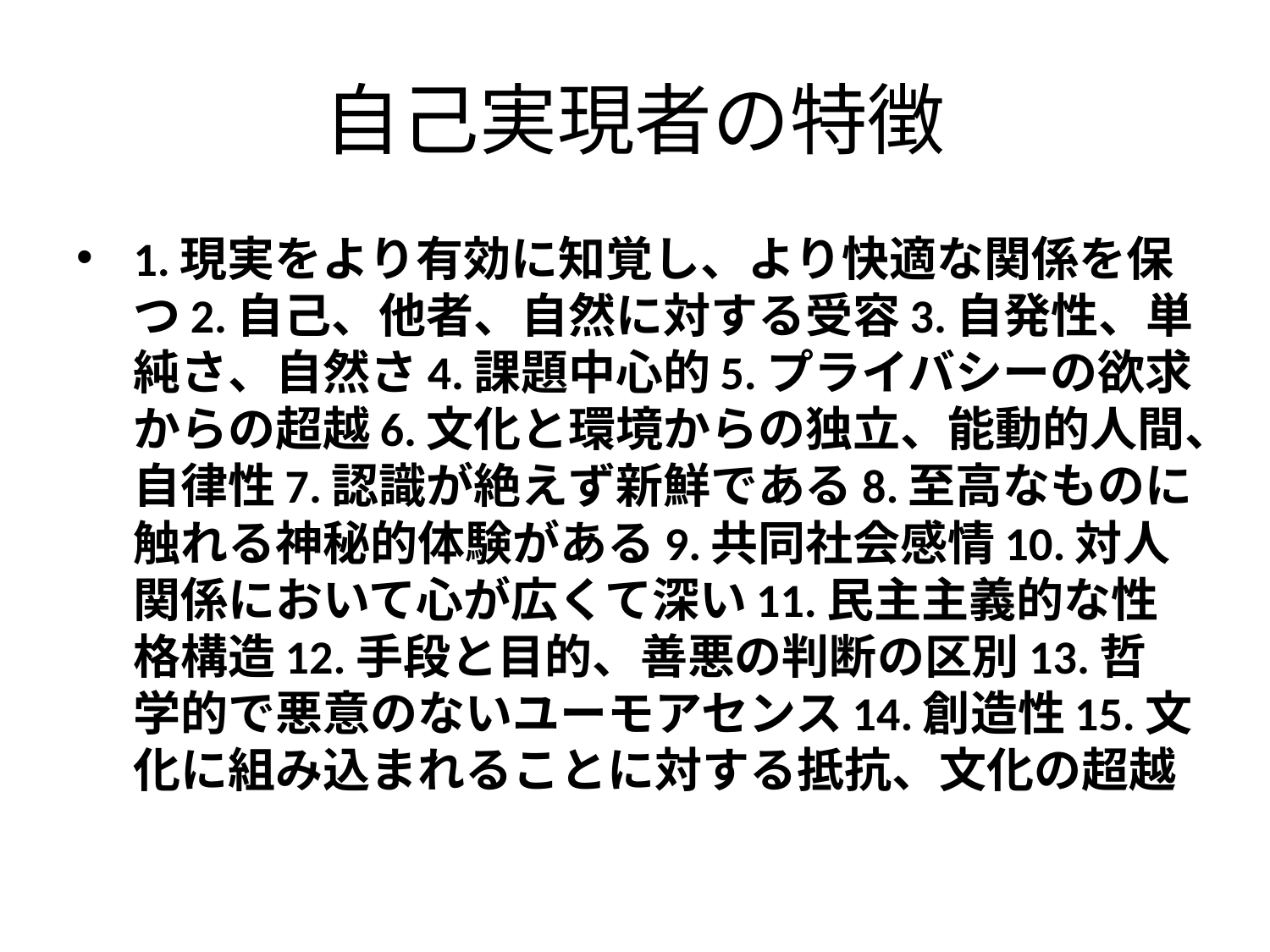

# 自己実現者の特徴
1.現実をより有効に知覚し、より快適な関係を保つ 2.自己、他者、自然に対する受容 3.自発性、単純さ、自然さ 4.課題中心的 5.プライバシーの欲求からの超越 6.文化と環境からの独立、能動的人間、自律性 7.認識が絶えず新鮮である 8.至高なものに触れる神秘的体験がある 9.共同社会感情 10.対人関係において心が広くて深い 11.民主主義的な性格構造 12.手段と目的、善悪の判断の区別 13.哲学的で悪意のないユーモアセンス 14.創造性 15.文化に組み込まれることに対する抵抗、文化の超越